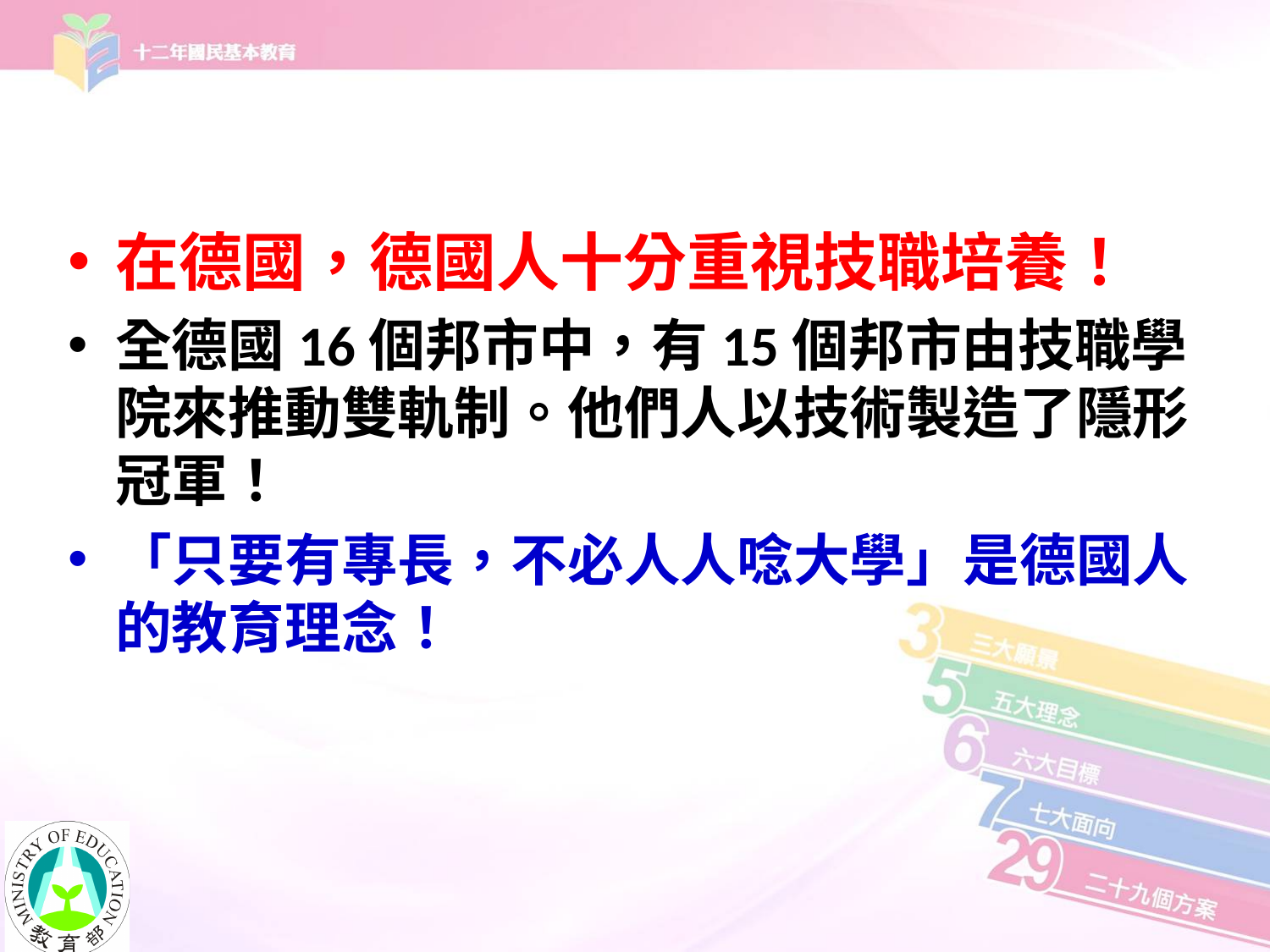

在德國，德國人十分重視技職培養！
全德國16個邦市中，有15個邦市由技職學院來推動雙軌制。他們人以技術製造了隱形冠軍！
「只要有專長，不必人人唸大學」是德國人的教育理念！